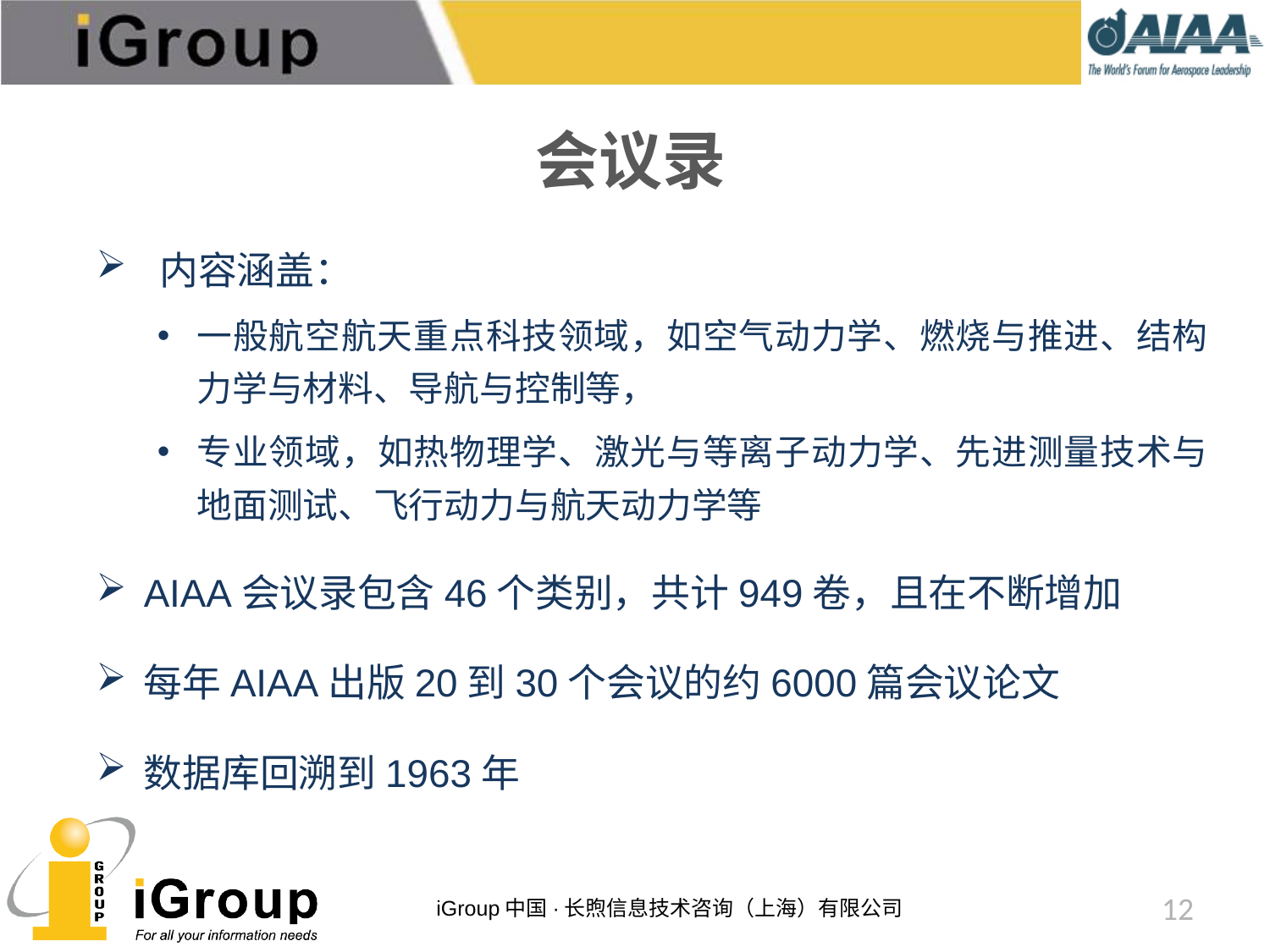

# 会议录
内容涵盖：
一般航空航天重点科技领域，如空气动力学、燃烧与推进、结构力学与材料、导航与控制等，
专业领域，如热物理学、激光与等离子动力学、先进测量技术与地面测试、飞行动力与航天动力学等
AIAA会议录包含46个类别，共计949卷，且在不断增加
每年AIAA出版20到30个会议的约6000篇会议论文
数据库回溯到1963年
iGroup中国·长煦信息技术咨询（上海）有限公司
12